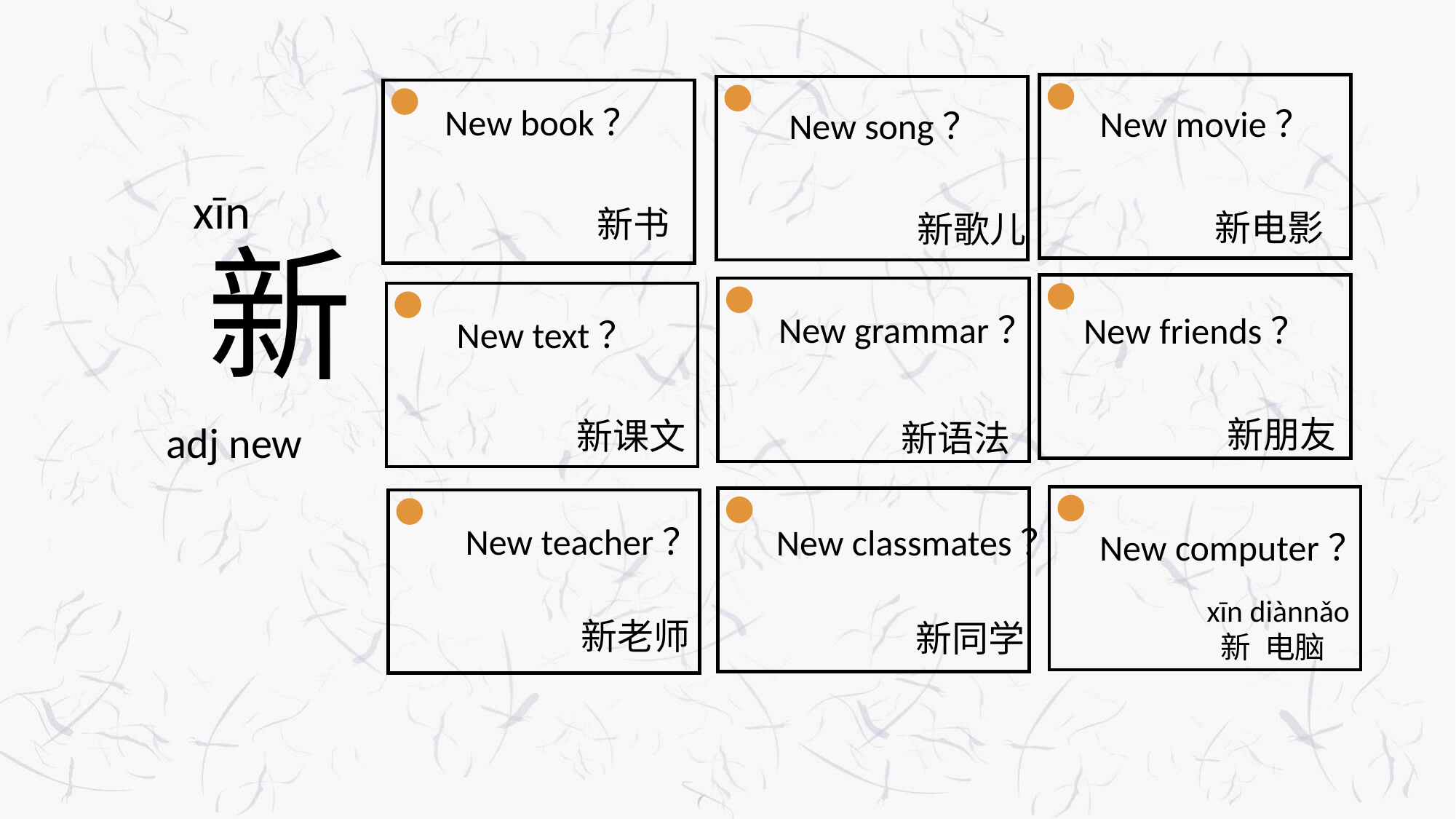

New book？
New movie？
New song？
 xīn
新书
新电影
新歌儿

           新
                                adj new

New grammar？
New friends？
New text？
新朋友
新课文
新语法

New teacher？
New classmates？
New computer？
xīn diànnǎo
 新  电脑
新老师
新同学